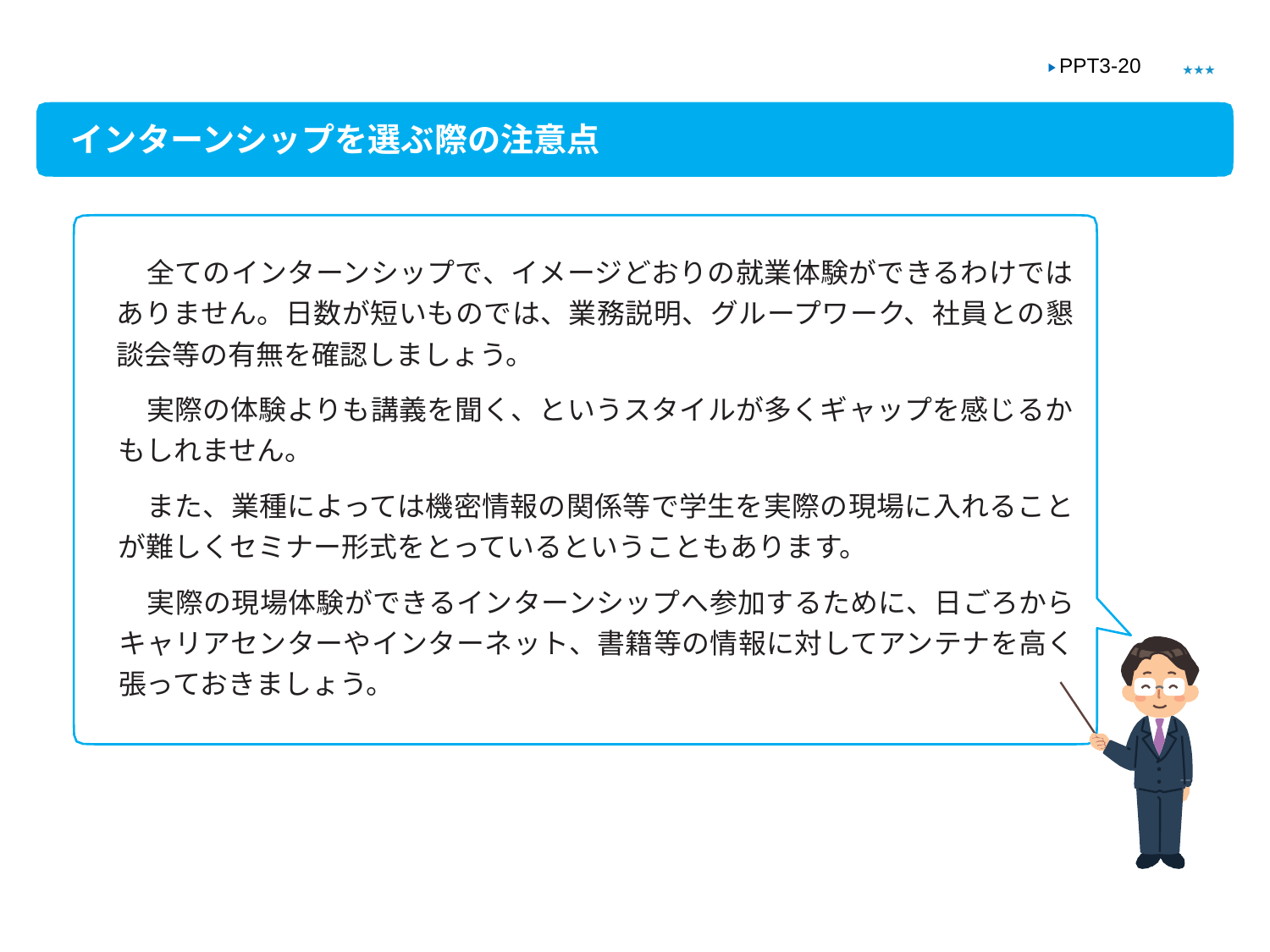

★★★
▶ PPT3-20

インターンシップを選ぶ際の注意点

　全てのインターンシップで、イメージどおりの就業体験ができるわけではありません。日数が短いものでは、業務説明、グループワーク、社員との懇談会等の有無を確認しましょう。
　実際の体験よりも講義を聞く、というスタイルが多くギャップを感じるかもしれません。
　また、業種によっては機密情報の関係等で学生を実際の現場に入れることが難しくセミナー形式をとっているということもあります。
　実際の現場体験ができるインターンシップへ参加するために、日ごろからキャリアセンターやインターネット、書籍等の情報に対してアンテナを高く張っておきましょう。